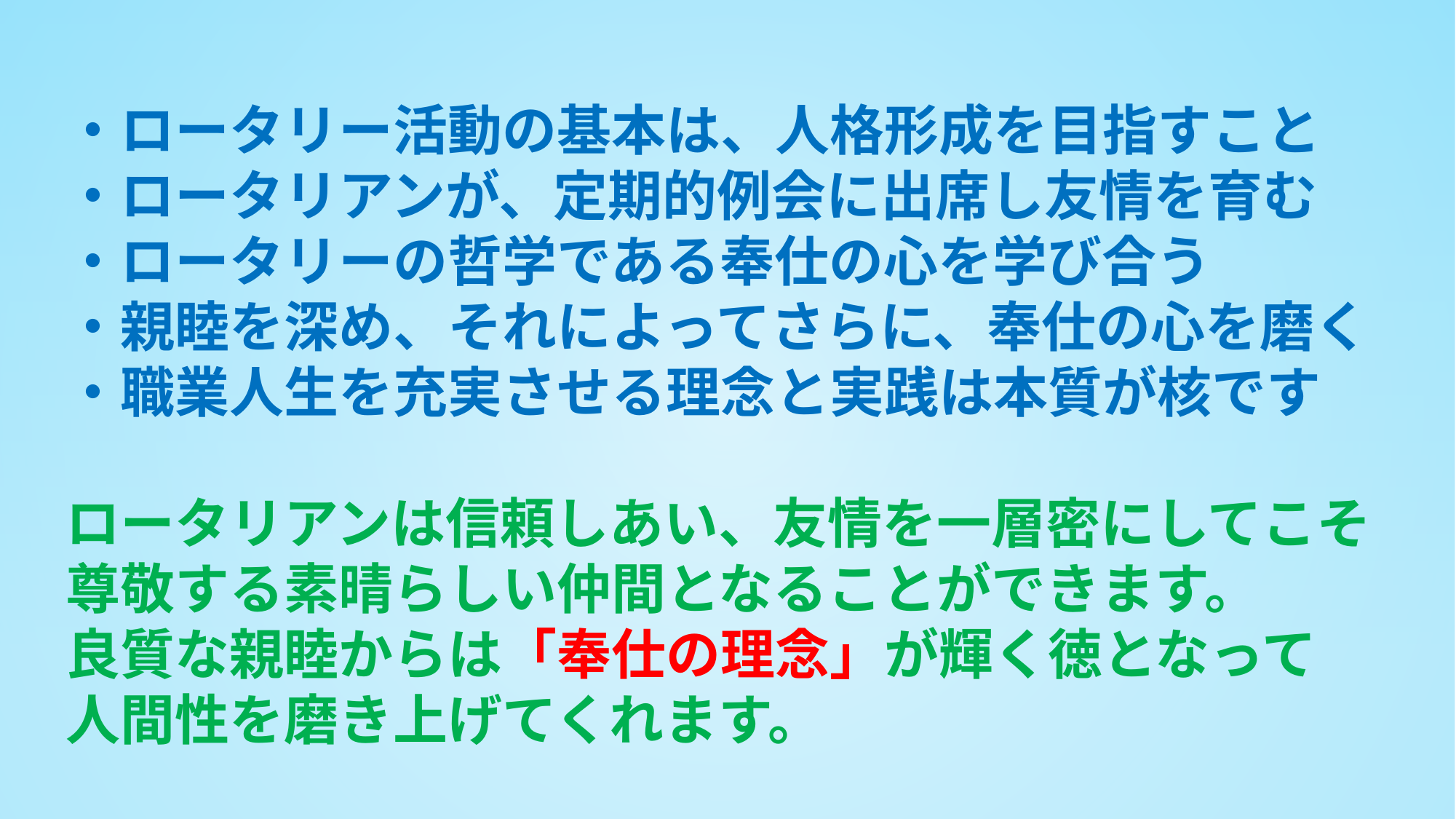

・ロータリー活動の基本は、人格形成を目指すこと
・ロータリアンが、定期的例会に出席し友情を育む
・ロータリーの哲学である奉仕の心を学び合う
・親睦を深め、それによってさらに、奉仕の心を磨く
・職業人生を充実させる理念と実践は本質が核です

ロータリアンは信頼しあい、友情を一層密にしてこそ
尊敬する素晴らしい仲間となることができます。
良質な親睦からは「奉仕の理念」が輝く徳となって
人間性を磨き上げてくれます。